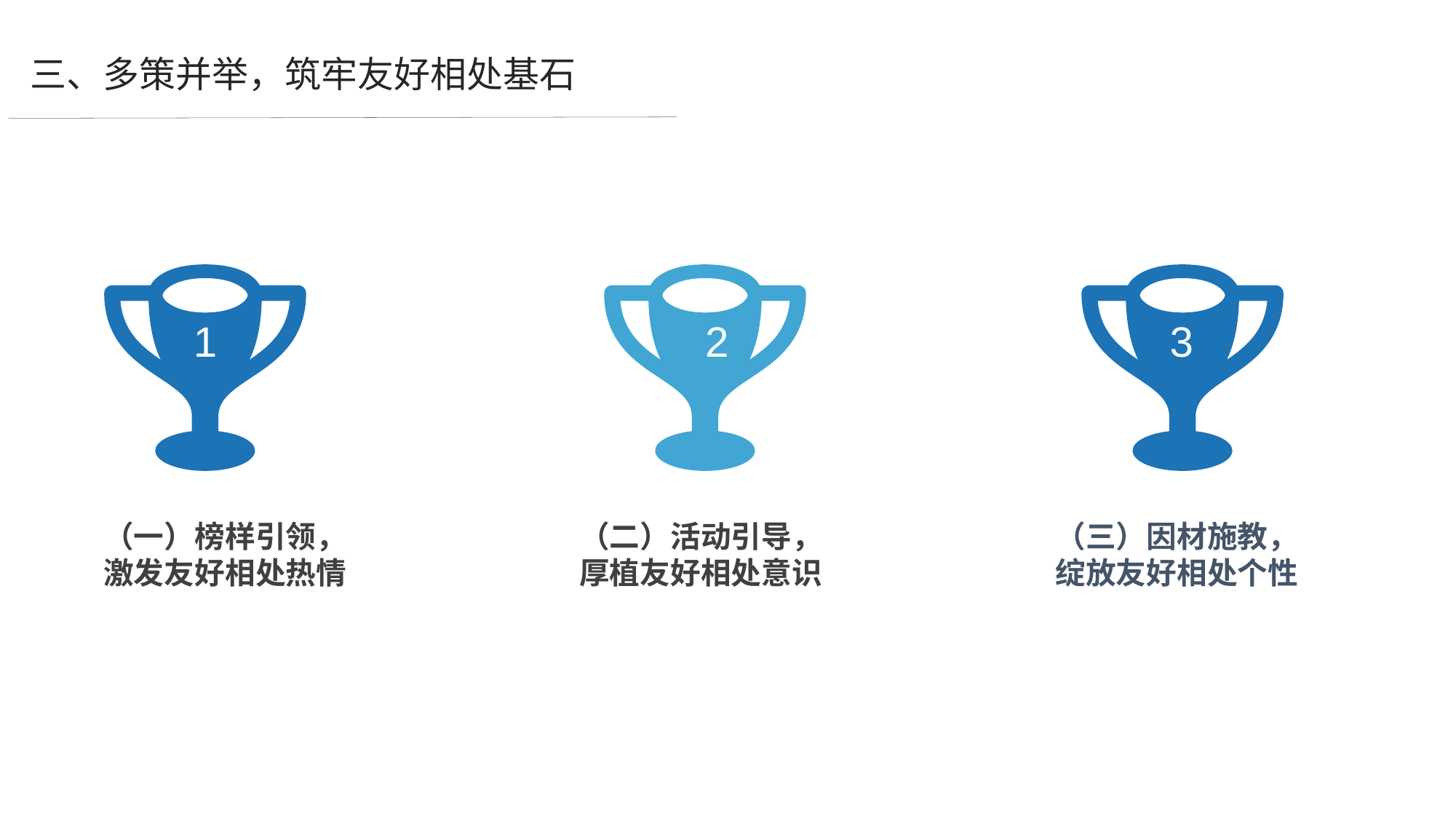

三、多策并举，筑牢友好相处基石

1
2
3
（一）榜样引领，激发友好相处热情
（二）活动引导，厚植友好相处意识
（三）因材施教，绽放友好相处个性